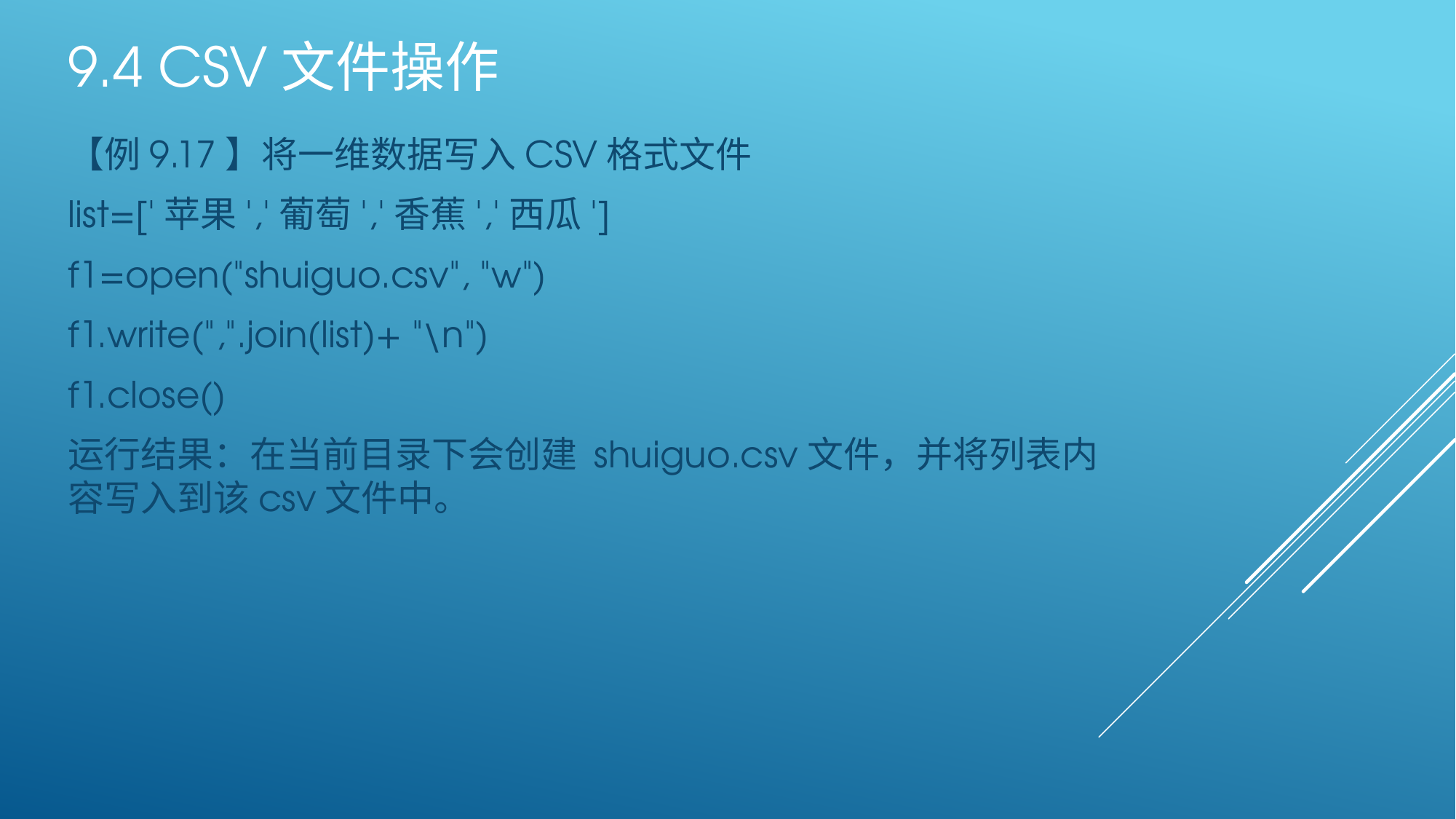

# 9.4 CSV文件操作
【例9.17】将一维数据写入CSV格式文件
list=['苹果','葡萄','香蕉','西瓜']
f1=open("shuiguo.csv", "w")
f1.write(",".join(list)+ "\n")
f1.close()
运行结果：在当前目录下会创建 shuiguo.csv文件，并将列表内容写入到该csv文件中。